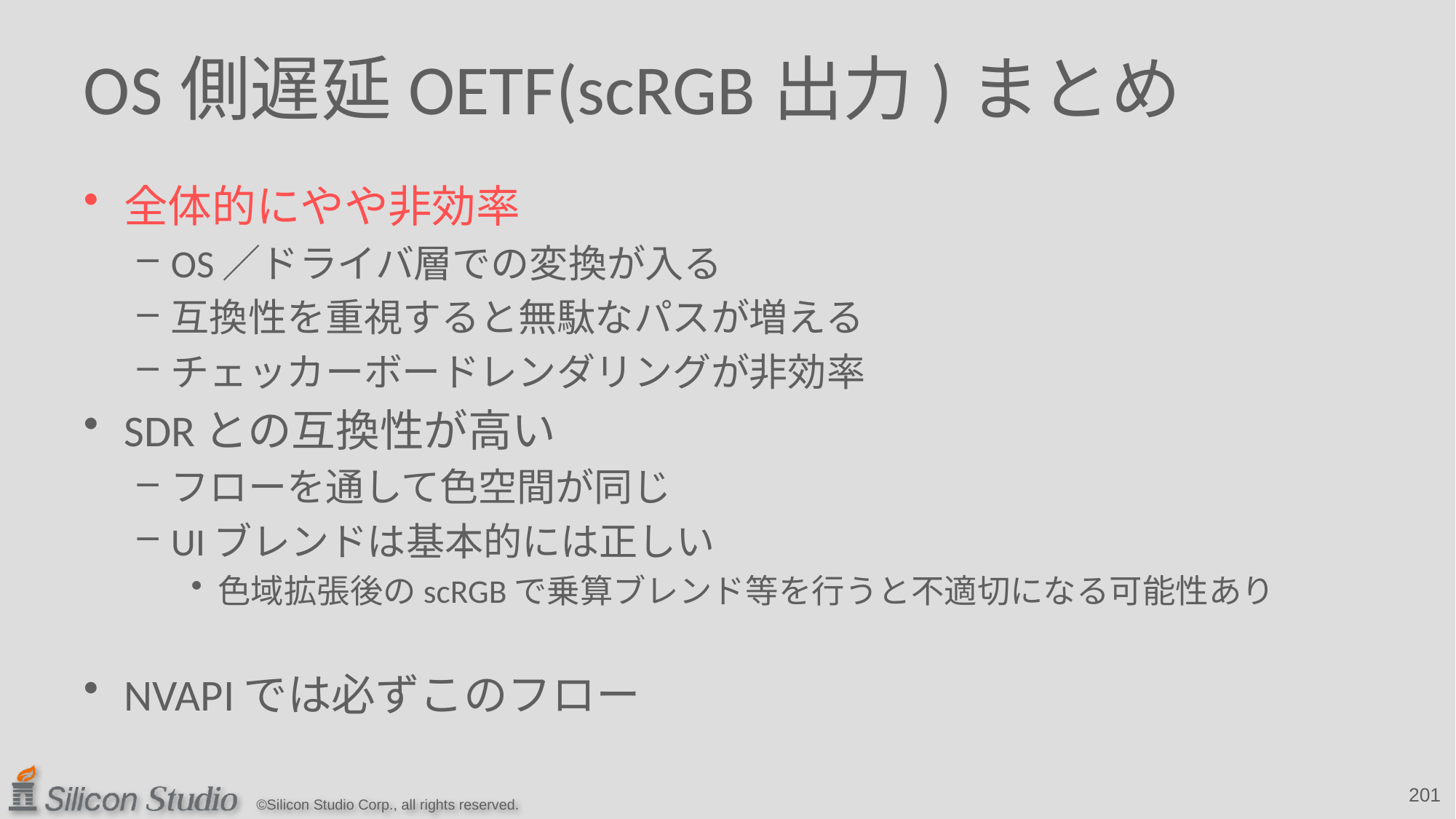

# OS側遅延OETF(scRGB出力)まとめ
全体的にやや非効率
OS／ドライバ層での変換が入る
互換性を重視すると無駄なパスが増える
チェッカーボードレンダリングが非効率
SDRとの互換性が高い
フローを通して色空間が同じ
UIブレンドは基本的には正しい
色域拡張後のscRGBで乗算ブレンド等を行うと不適切になる可能性あり

NVAPIでは必ずこのフロー
201